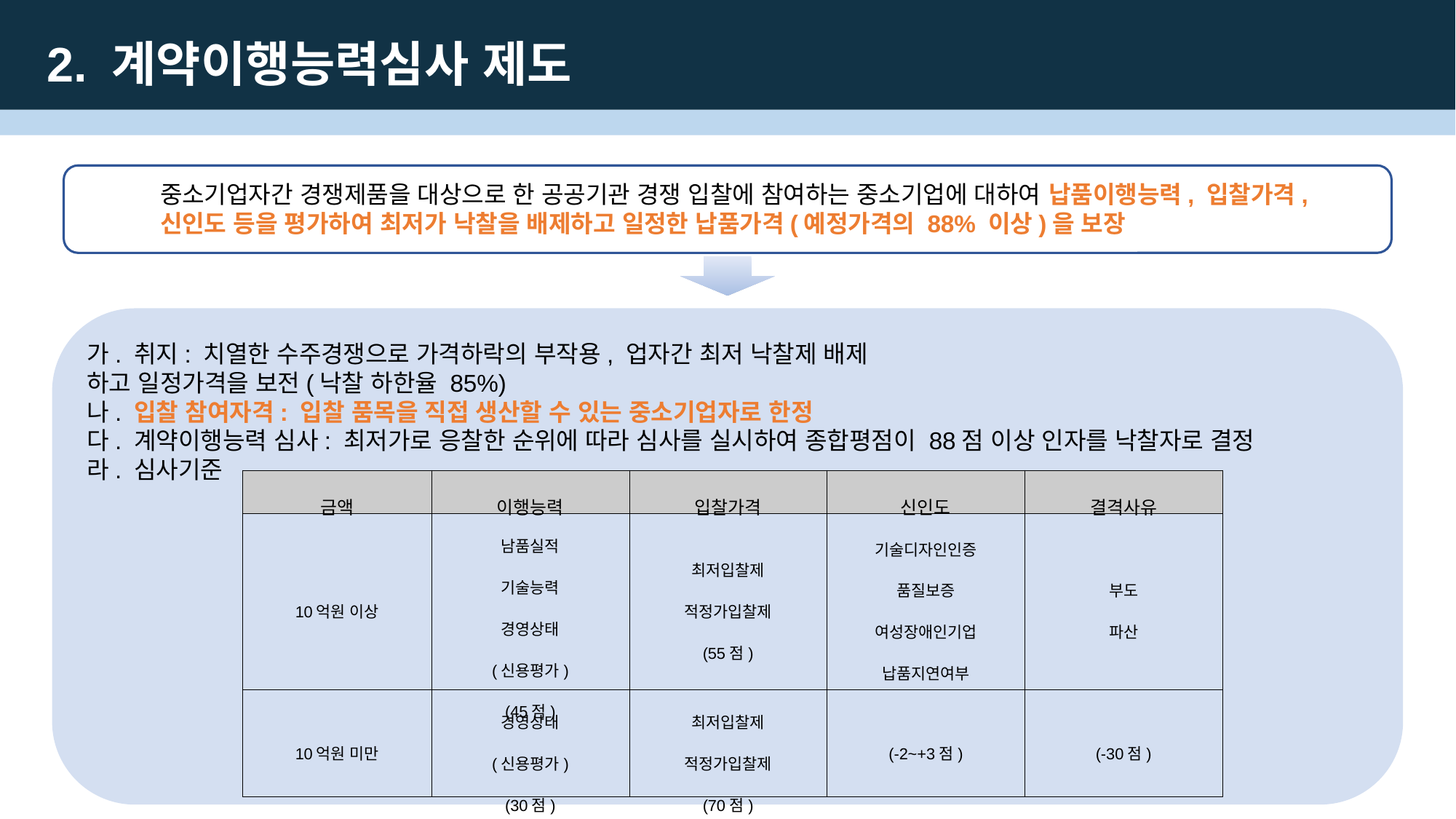

2. 계약이행능력심사 제도

중소기업자간 경쟁제품을 대상으로 한 공공기관 경쟁 입찰에 참여하는 중소기업에 대하여 납품이행능력, 입찰가격, 신인도 등을 평가하여 최저가 낙찰을 배제하고 일정한 납품가격(예정가격의 88% 이상)을 보장

가. 취지: 치열한 수주경쟁으로 가격하락의 부작용, 업자간 최저 낙찰제 배제
하고 일정가격을 보전(낙찰 하한율 85%)
나. 입찰 참여자격: 입찰 품목을 직접 생산할 수 있는 중소기업자로 한정
다. 계약이행능력 심사: 최저가로 응찰한 순위에 따라 심사를 실시하여 종합평점이 88점 이상 인자를 낙찰자로 결정
라. 심사기준

| 금액 | 이행능력 | 입찰가격 | 신인도 | 결격사유 |
| --- | --- | --- | --- | --- |
| 10억원 이상 | 남품실적 기술능력 경영상태 (신용평가) (45점) | 최저입찰제 적정가입찰제 (55점) | 기술디자인인증 품질보증 여성장애인기업 납품지연여부 | 부도 파산 |
| 10억원 미만 | 경영상태 (신용평가) (30점) | 최저입찰제 적정가입찰제 (70점) | (-2~+3점) | (-30점) |